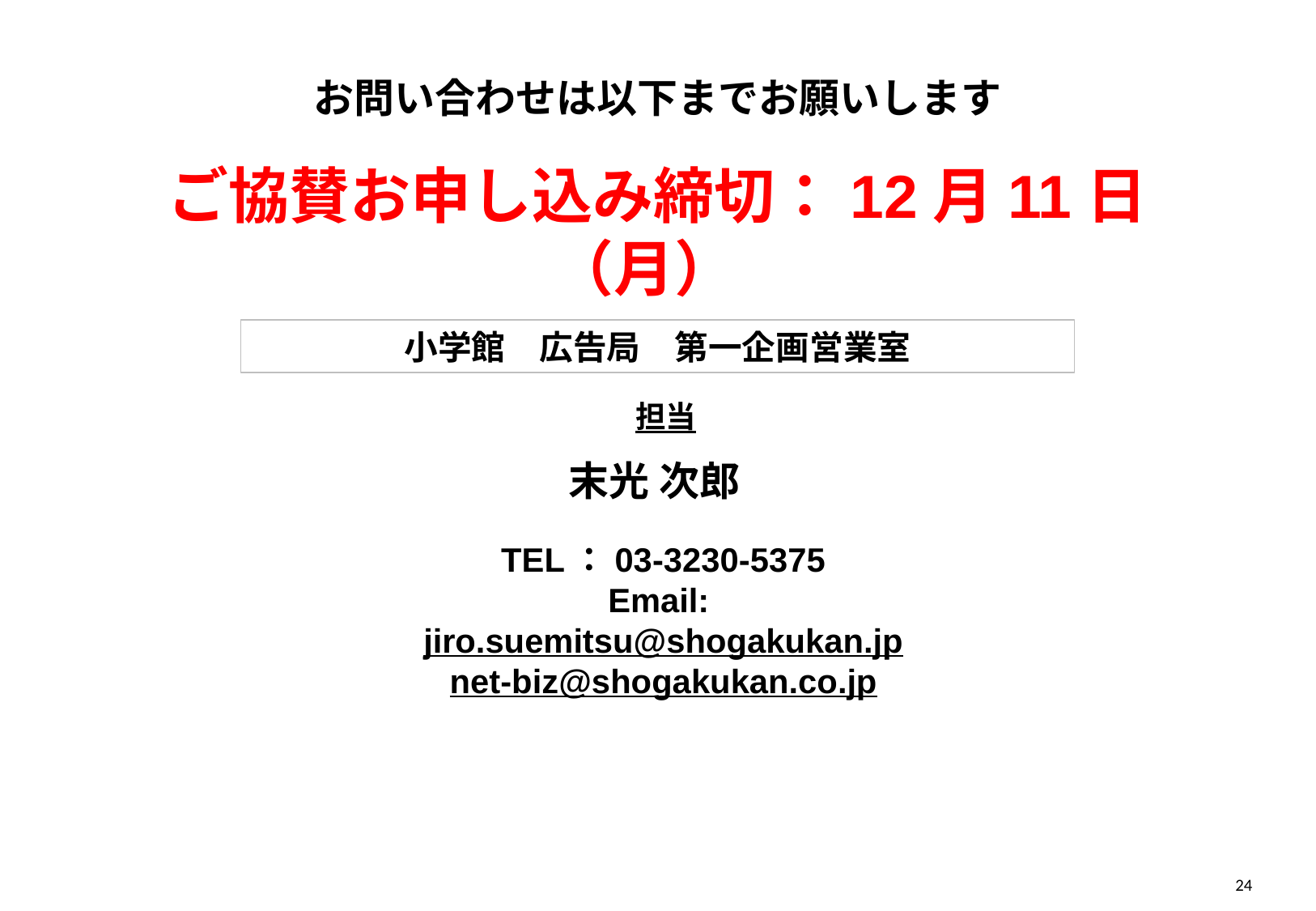

お問い合わせは以下までお願いします

ご協賛お申し込み締切：12月11日（月）
小学館　広告局　第一企画営業室
担当
末光 次郎
TEL：03-3230-5375
Email:
jiro.suemitsu@shogakukan.jp
net-biz@shogakukan.co.jp
24